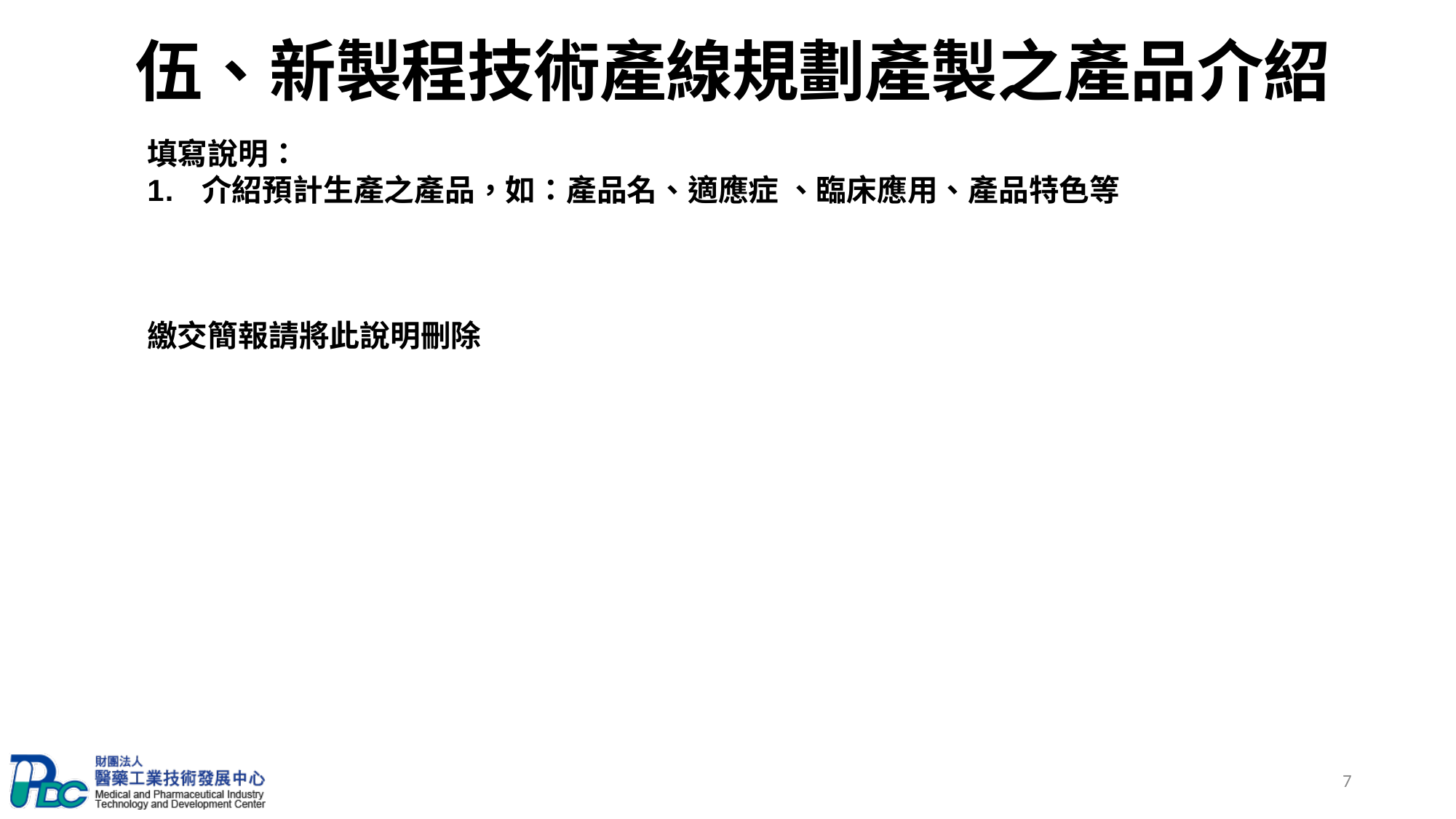

伍、新製程技術產線規劃產製之產品介紹
填寫說明：
介紹預計生產之產品，如：產品名、適應症 、臨床應用、產品特色等

繳交簡報請將此說明刪除

7